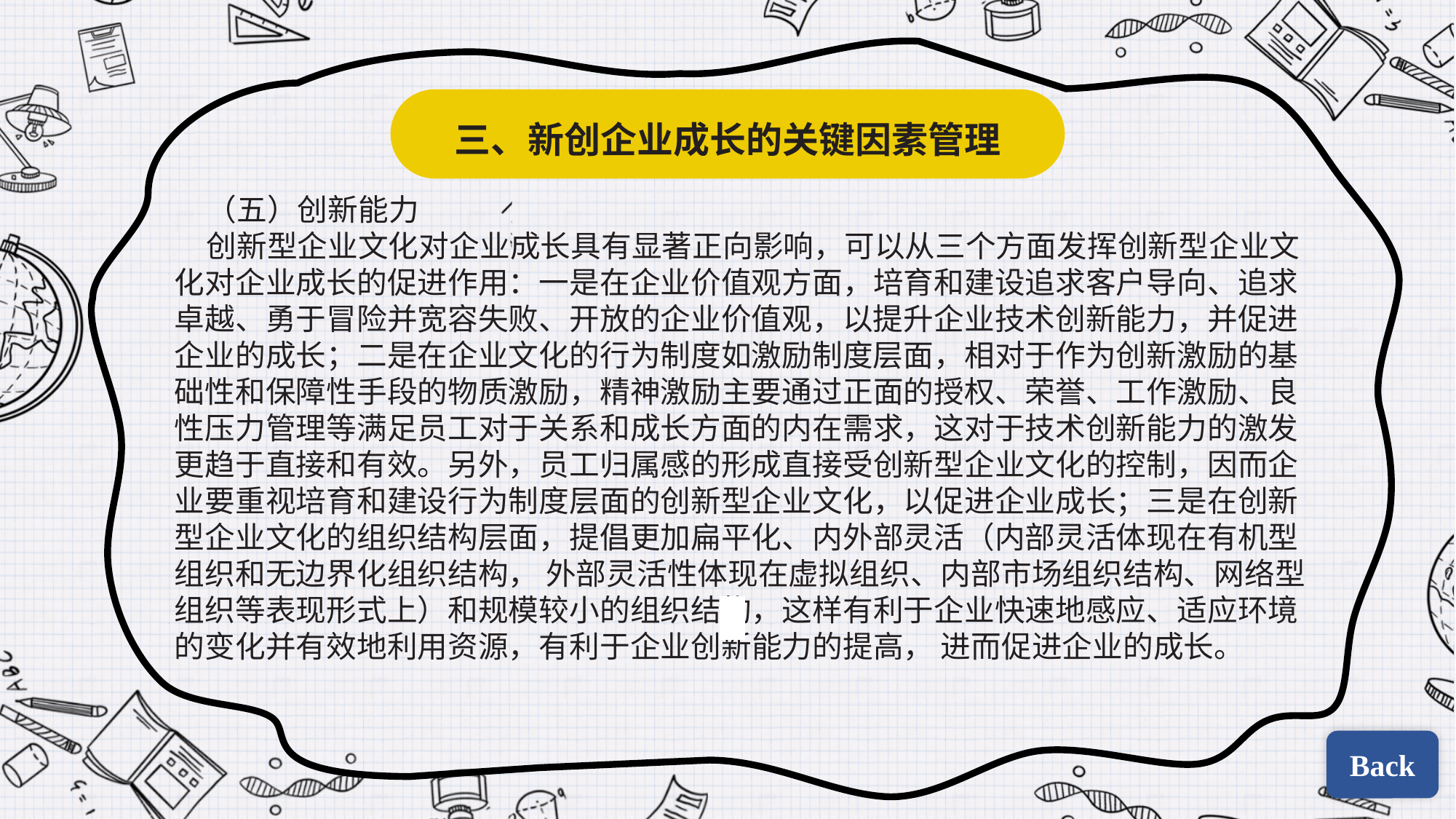

三、新创企业成长的关键因素管理
（五）创新能力
创新型企业文化对企业成长具有显著正向影响，可以从三个方面发挥创新型企业文化对企业成长的促进作用：一是在企业价值观方面，培育和建设追求客户导向、追求卓越、勇于冒险并宽容失败、开放的企业价值观，以提升企业技术创新能力，并促进企业的成长；二是在企业文化的行为制度如激励制度层面，相对于作为创新激励的基础性和保障性手段的物质激励，精神激励主要通过正面的授权、荣誉、工作激励、良性压力管理等满足员工对于关系和成长方面的内在需求，这对于技术创新能力的激发更趋于直接和有效。另外，员工归属感的形成直接受创新型企业文化的控制，因而企业要重视培育和建设行为制度层面的创新型企业文化，以促进企业成长；三是在创新型企业文化的组织结构层面，提倡更加扁平化、内外部灵活（内部灵活体现在有机型组织和无边界化组织结构， 外部灵活性体现在虚拟组织、内部市场组织结构、网络型组织等表现形式上）和规模较小的组织结构，这样有利于企业快速地感应、适应环境的变化并有效地利用资源，有利于企业创新能力的提高， 进而促进企业的成长。
|  |  |
| --- | --- |
|  |  |

Back
Back